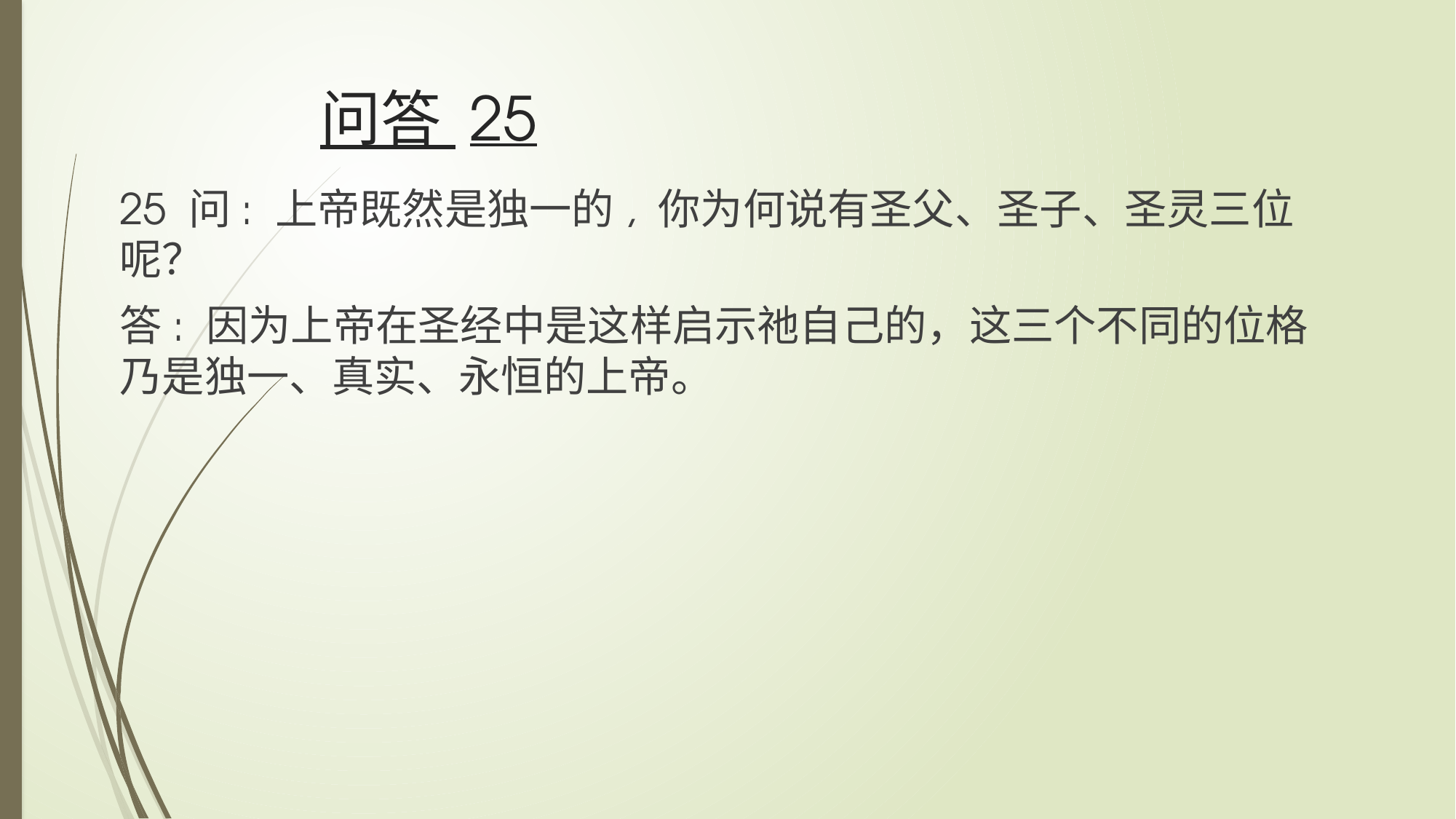

# 问答 25
25 问: 上帝既然是独一的, 你为何说有圣父、圣子、圣灵三位呢？
答: 因为上帝在圣经中是这样启示祂自己的，这三个不同的位格乃是独一、真实、永恒的上帝。